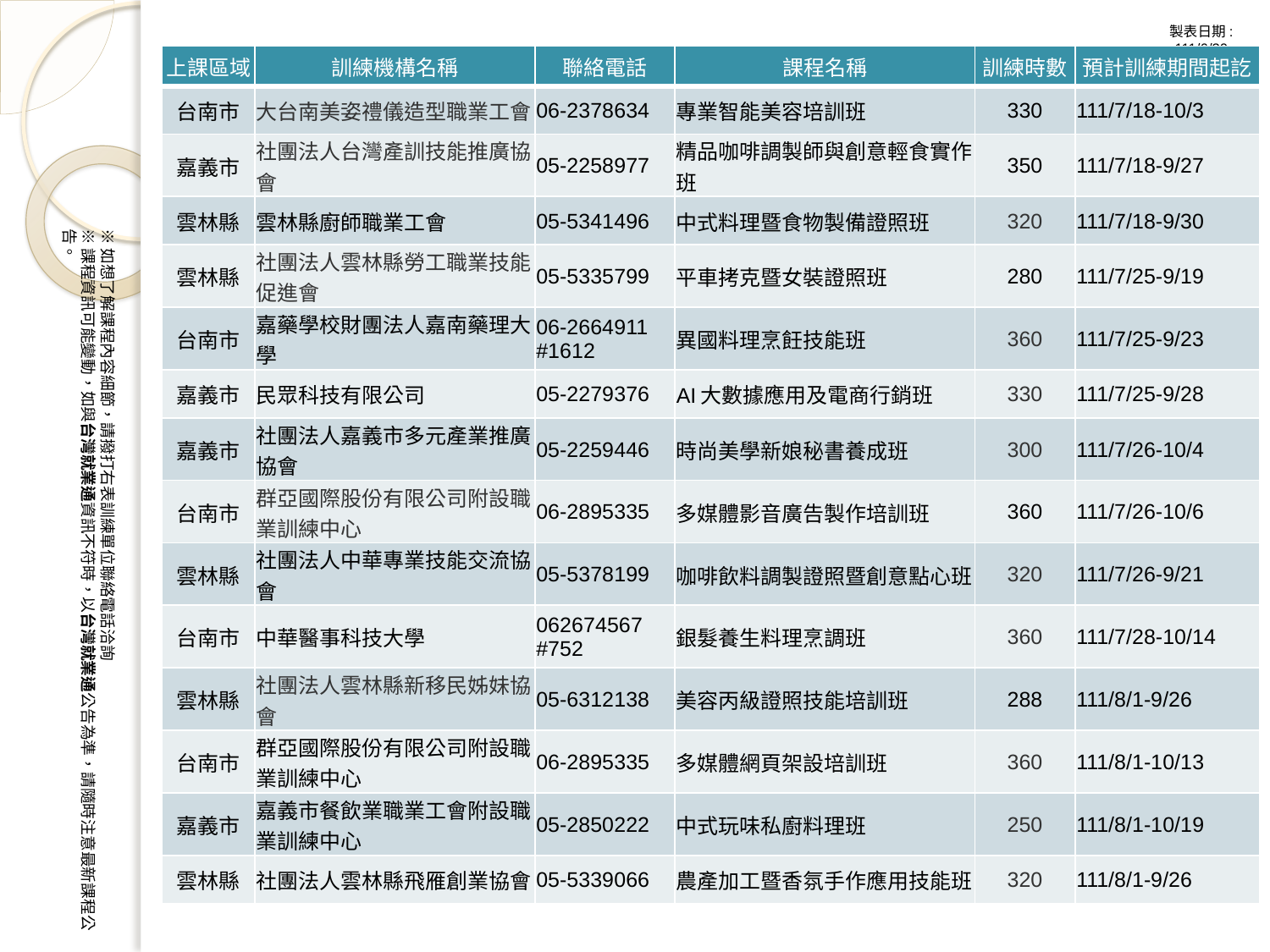

製表日期: 111/6/30
| 上課區域 | 訓練機構名稱 | 聯絡電話 | 課程名稱 | 訓練時數 | 預計訓練期間起訖 |
| --- | --- | --- | --- | --- | --- |
| 台南市 | 大台南美姿禮儀造型職業工會 | 06-2378634 | 專業智能美容培訓班 | 330 | 111/7/18-10/3 |
| 嘉義市 | 社團法人台灣產訓技能推廣協會 | 05-2258977 | 精品咖啡調製師與創意輕食實作班 | 350 | 111/7/18-9/27 |
| 雲林縣 | 雲林縣廚師職業工會 | 05-5341496 | 中式料理暨食物製備證照班 | 320 | 111/7/18-9/30 |
| 雲林縣 | 社團法人雲林縣勞工職業技能促進會 | 05-5335799 | 平車拷克暨女裝證照班 | 280 | 111/7/25-9/19 |
| 台南市 | 嘉藥學校財團法人嘉南藥理大學 | 06-2664911 #1612 | 異國料理烹飪技能班 | 360 | 111/7/25-9/23 |
| 嘉義市 | 民眾科技有限公司 | 05-2279376 | AI大數據應用及電商行銷班 | 330 | 111/7/25-9/28 |
| 嘉義市 | 社團法人嘉義市多元產業推廣協會 | 05-2259446 | 時尚美學新娘秘書養成班 | 300 | 111/7/26-10/4 |
| 台南市 | 群亞國際股份有限公司附設職業訓練中心 | 06-2895335 | 多媒體影音廣告製作培訓班 | 360 | 111/7/26-10/6 |
| 雲林縣 | 社團法人中華專業技能交流協會 | 05-5378199 | 咖啡飲料調製證照暨創意點心班 | 320 | 111/7/26-9/21 |
| 台南市 | 中華醫事科技大學 | 062674567 #752 | 銀髮養生料理烹調班 | 360 | 111/7/28-10/14 |
| 雲林縣 | 社團法人雲林縣新移民姊妹協會 | 05-6312138 | 美容丙級證照技能培訓班 | 288 | 111/8/1-9/26 |
| 台南市 | 群亞國際股份有限公司附設職業訓練中心 | 06-2895335 | 多媒體網頁架設培訓班 | 360 | 111/8/1-10/13 |
| 嘉義市 | 嘉義市餐飲業職業工會附設職業訓練中心 | 05-2850222 | 中式玩味私廚料理班 | 250 | 111/8/1-10/19 |
| 雲林縣 | 社團法人雲林縣飛雁創業協會 | 05-5339066 | 農產加工暨香氛手作應用技能班 | 320 | 111/8/1-9/26 |
※如想了解課程內容細節，請撥打右表訓練單位聯絡電話洽詢
※課程資訊可能變動，如與台灣就業通資訊不符時，以台灣就業通公告為準，請隨時注意最新課程公告。